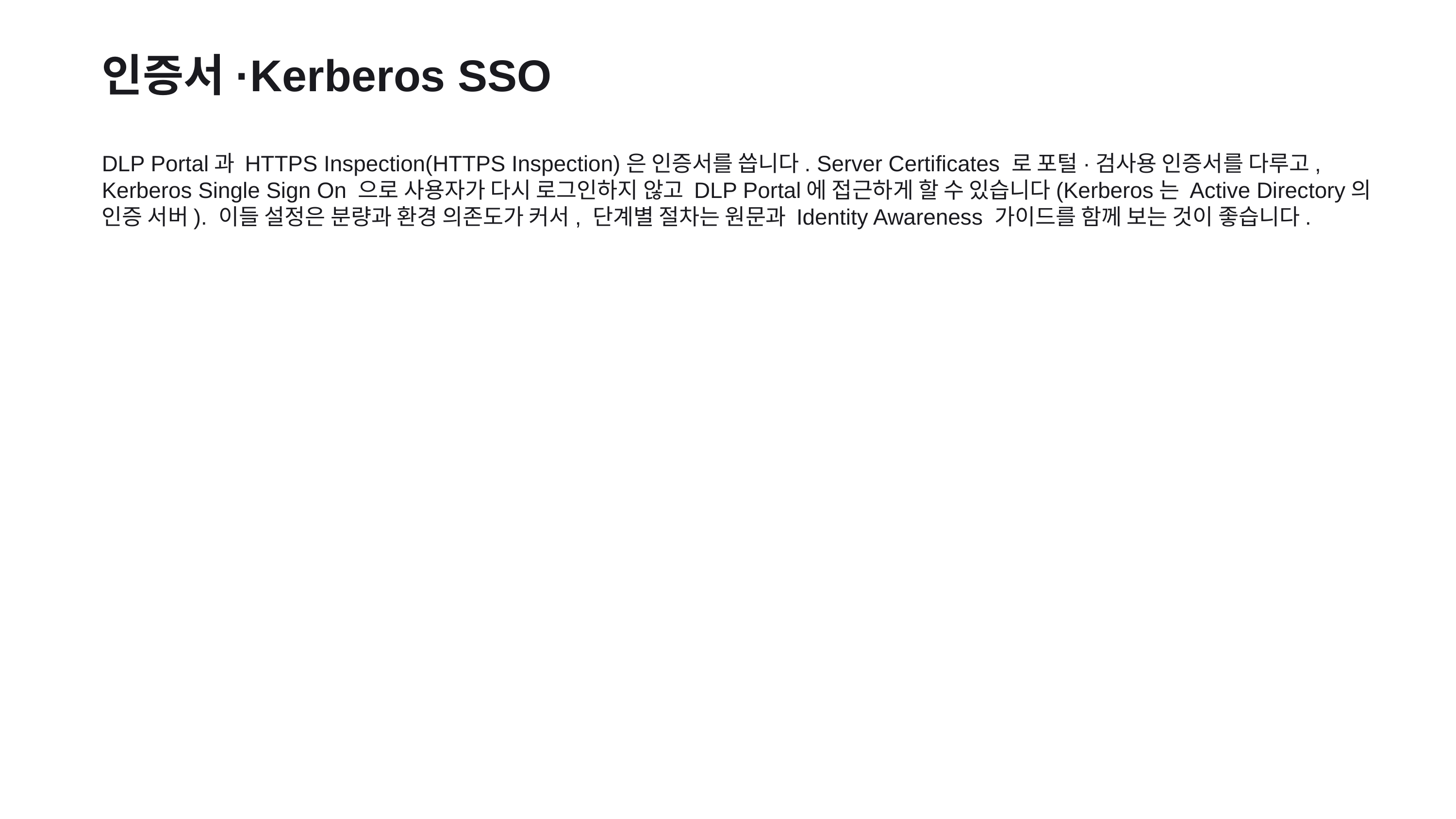

인증서·Kerberos SSO
DLP Portal과 HTTPS Inspection(HTTPS Inspection)은 인증서를 씁니다. Server Certificates 로 포털·검사용 인증서를 다루고, Kerberos Single Sign On 으로 사용자가 다시 로그인하지 않고 DLP Portal에 접근하게 할 수 있습니다(Kerberos는 Active Directory의 인증 서버). 이들 설정은 분량과 환경 의존도가 커서, 단계별 절차는 원문과 Identity Awareness 가이드를 함께 보는 것이 좋습니다.